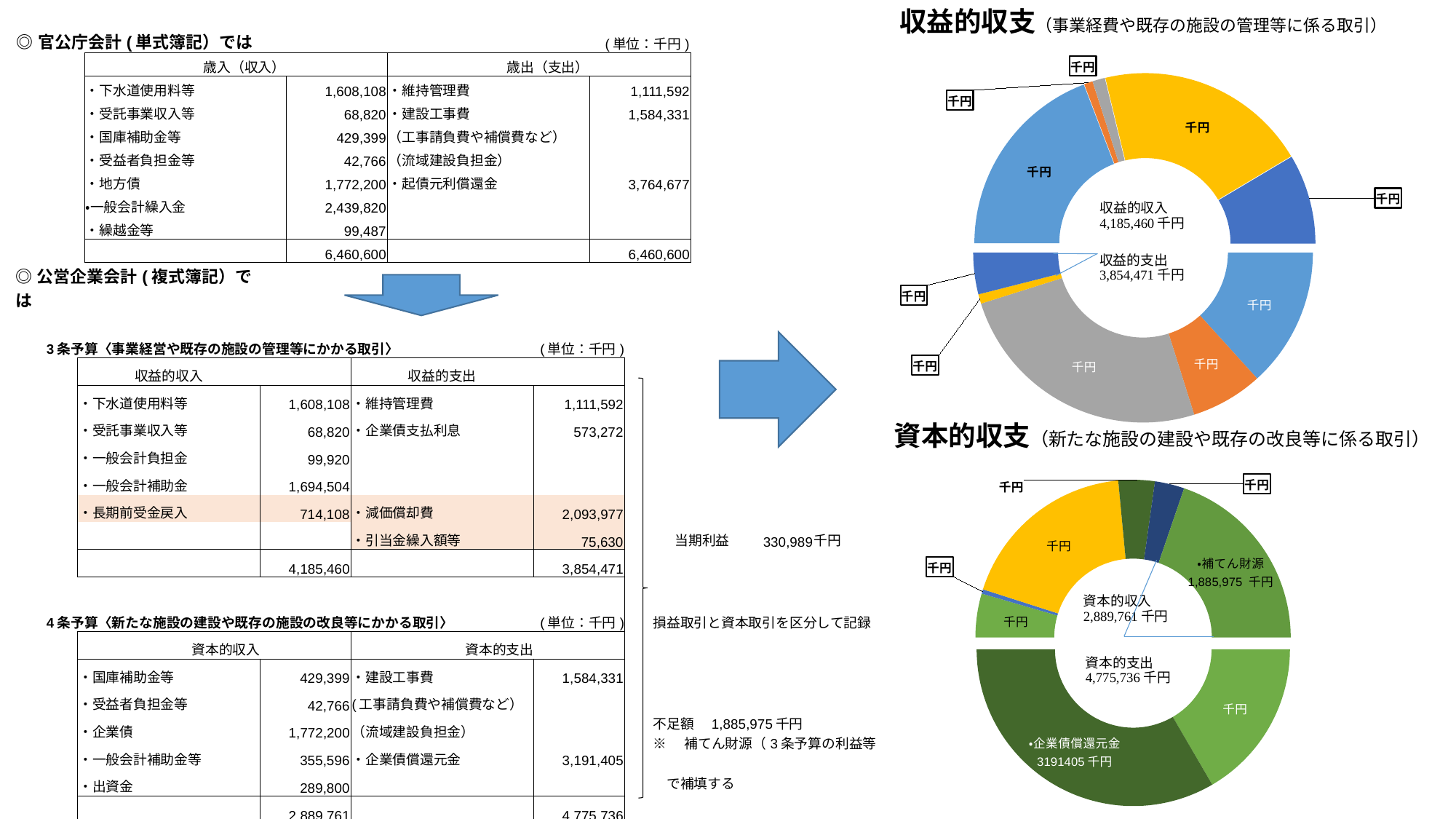

収益的収支（事業経費や既存の施設の管理等に係る取引）

### Chart

| Category |  |
|---|---|
| ・維持管理費 | 1111592.0 |
| ・企業債支払利息 | 573272.0 |
| ・減価償却費 | 2093977.0 |
| ・引当金繰入額等 | 75630.0 |
| ・利益 | 330989.0 |
| 支出合計 | 4185460.0 |
| ◎官公庁会計(単式簿記）では |  |  |  |  | (単位：千円) |
| --- | --- | --- | --- | --- | --- |
|  |  | 歳入（収入） |  | 歳出（支出） |  |
|  |  | ・下水道使用料等 | 1,608,108 | ・維持管理費 | 1,111,592 |
|  |  | ・受託事業収入等 | 68,820 | ・建設工事費 | 1,584,331 |
|  |  | ・国庫補助金等 | 429,399 | （工事請負費や補償費など） |  |
|  |  | ・受益者負担金等 | 42,766 | （流域建設負担金） |  |
|  |  | ・地方債 | 1,772,200 | ・起債元利償還金 | 3,764,677 |
|  |  | ・一般会計繰入金 | 2,439,820 |  |  |
|  |  | ・繰越金等 | 99,487 |  |  |
|  |  |  | 6,460,600 |  | 6,460,600 |

### Chart

| Category |  |
|---|---|
| ・下水道使用料等 | 1608108.0 |
| ・受託事業収入等 | 68820.0 |
| ・一般会計負担金 | 99920.0 |
| ・一般会計補助金 | 1694504.0 |
| ・長期前受金戻入 | 714108.0 |
| 収入合計 | 4185460.0 |
| ◎公営企業会計(複式簿記）では |  |  |  |  |  |  |  |  |  |  |
| --- | --- | --- | --- | --- | --- | --- | --- | --- | --- | --- |
|  |  |  |  |  |  |  |  |  |  |  |
|  | 3条予算〈事業経営や既存の施設の管理等にかかる取引〉 |  |  |  | (単位：千円) |  |  |  |  |  |
|  |  | 収益的収入 |  | 収益的支出 |  |  |  |  |  |  |
|  |  | ・下水道使用料等 | 1,608,108 | ・維持管理費 | 1,111,592 |  |  |  |  |  |
|  |  | ・受託事業収入等 | 68,820 | ・企業債支払利息 | 573,272 |  |  |  |  |  |
|  |  | ・一般会計負担金 | 99,920 |  |  |  |  |  |  |  |
|  |  | ・一般会計補助金 | 1,694,504 |  |  |  |  |  |  |  |
|  |  | ・長期前受金戻入 | 714,108 | ・減価償却費 | 2,093,977 |  |  |  |  |  |
|  |  |  |  | ・引当金繰入額等 | 75,630 |  |  | 当期利益 | 330,989 | 千円 |
|  |  |  | 4,185,460 |  | 3,854,471 |  |  |  |  |  |
|  |  |  |  |  |  |  |  |  |  |  |
|  | 4条予算〈新たな施設の建設や既存の施設の改良等にかかる取引〉 |  |  |  | (単位：千円) |  | 損益取引と資本取引を区分して記録 |  |  |  |
|  |  | 資本的収入 |  | 資本的支出 |  |  |  |  |  |  |
|  |  | ・国庫補助金等 | 429,399 | ・建設工事費 | 1,584,331 |  | 不足額　1,885,975千円 ※　補てん財源（3条予算の利益等 　で補填する |  |  |  |
|  |  | ・受益者負担金等 | 42,766 | (工事請負費や補償費など） |  |  |  |  |  |  |
|  |  | ・企業債 | 1,772,200 | （流域建設負担金） |  |  |  |  |  |  |
|  |  | ・一般会計補助金等 | 355,596 | ・企業債償還元金 | 3,191,405 |  |  |  |  |  |
|  |  | ・出資金 | 289,800 |  |  |  |  |  |  |  |
|  |  |  | 2,889,761 |  | 4,775,736 |  |  |  |  |  |
|  |  |  |  |  |  |  |  |  |  |  |

資本的収支（新たな施設の建設や既存の改良等に係る取引）

### Chart

| Category |  |
|---|---|
| ・国庫補助金等 | 429399.0 |
| ・受益者負担金等 | 42766.0 |
| ・企業債 | 1772200.0 |
| ・一般会計補助金等 | 355596.0 |
| ・出資金 | 289800.0 |
| ・補てん財源 | 1885975.0 |
| 合計 | 4775736.0 |

### Chart

| Category |  |
|---|---|
| ・建設工事費 | 1584331.0 |
| (工事請負費や補償費など） | None |
| （流域建設負担金） | None |
| ・企業債償還元金 | 3191405.0 |
|  | None |
|  | None |
| 合計 | 4775736.0 |

### Chart

| Category |
|---|